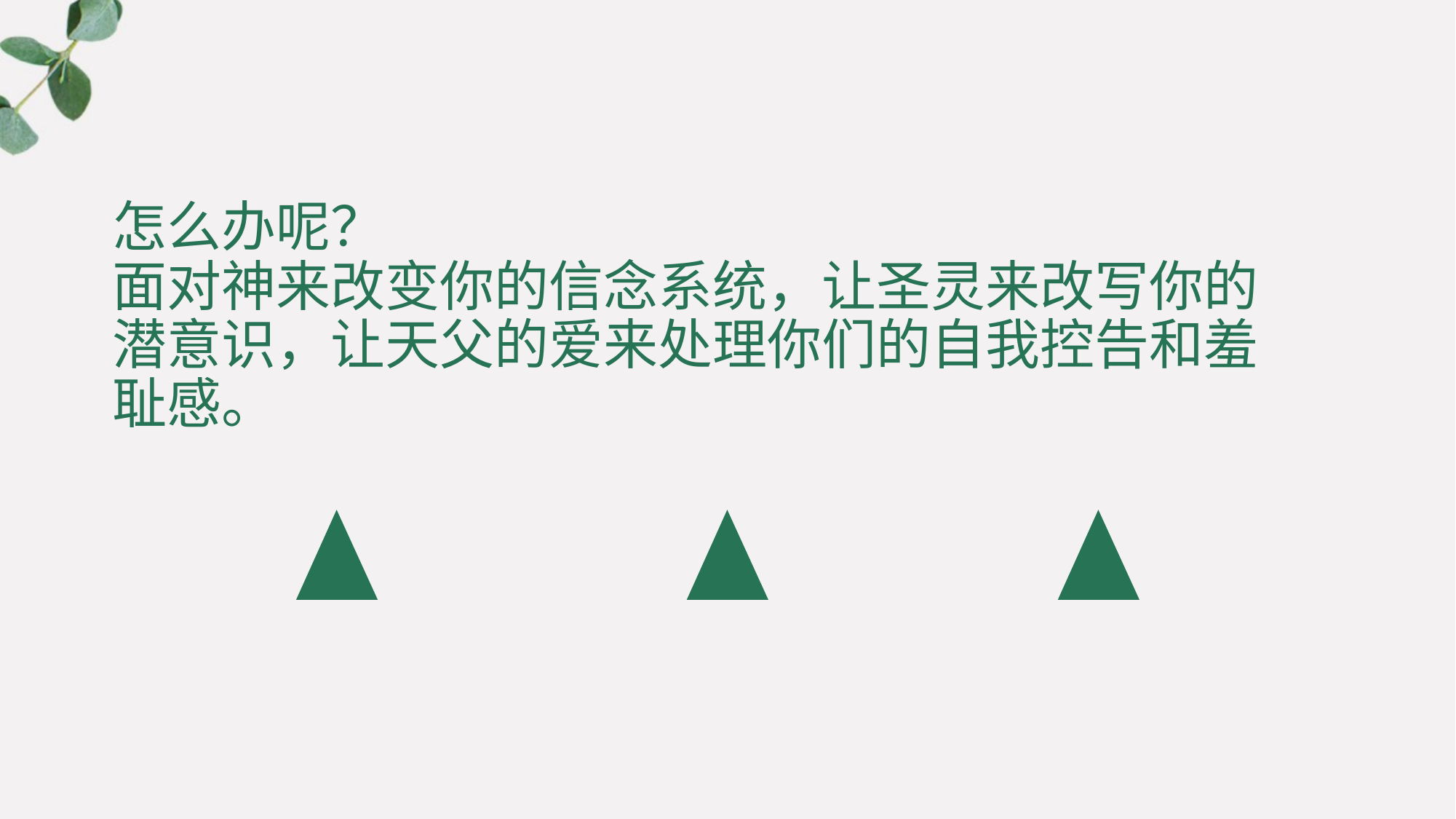

# 怎么办呢？ 面对神来改变你的信念系统，让圣灵来改写你的潜意识，让天父的爱来处理你们的自我控告和羞耻感。